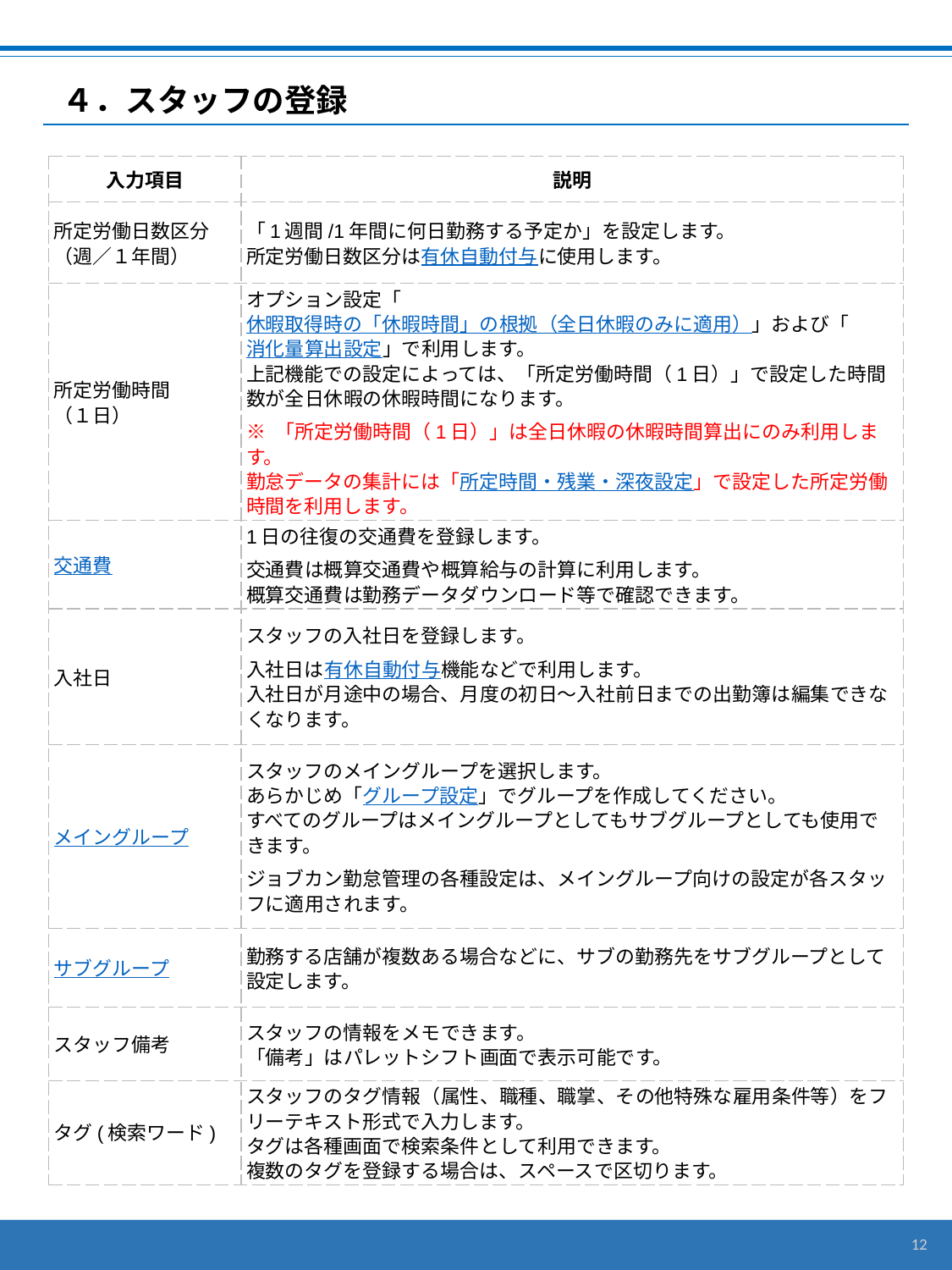

# ４．スタッフの登録
| 入力項目 | 説明 |
| --- | --- |
| 所定労働日数区分 （週／１年間） | 「1週間/1年間に何日勤務する予定か」を設定します。 所定労働日数区分は有休自動付与に使用します。 |
| 所定労働時間 （１日） | オプション設定「休暇取得時の「休暇時間」の根拠（全日休暇のみに適用）」および「消化量算出設定」で利用します。 上記機能での設定によっては、「所定労働時間（1日）」で設定した時間数が全日休暇の休暇時間になります。 ※ 「所定労働時間（1日）」は全日休暇の休暇時間算出にのみ利用します。 勤怠データの集計には「所定時間・残業・深夜設定」で設定した所定労働時間を利用します。 |
| 交通費 | 1日の往復の交通費を登録します。 交通費は概算交通費や概算給与の計算に利用します。 概算交通費は勤務データダウンロード等で確認できます。 |
| 入社日 | スタッフの入社日を登録します。 入社日は有休自動付与機能などで利用します。 入社日が月途中の場合、月度の初日～入社前日までの出勤簿は編集できなくなります。 |
| メイングループ | スタッフのメイングループを選択します。 あらかじめ「グループ設定」でグループを作成してください。 すべてのグループはメイングループとしてもサブグループとしても使用できます。 ジョブカン勤怠管理の各種設定は、メイングループ向けの設定が各スタッフに適用されます。 |
| サブグループ | 勤務する店舗が複数ある場合などに、サブの勤務先をサブグループとして設定します。 |
| スタッフ備考 | スタッフの情報をメモできます。 「備考」はパレットシフト画面で表示可能です。 |
| タグ(検索ワード) | スタッフのタグ情報（属性、職種、職掌、その他特殊な雇用条件等）をフリーテキスト形式で入力します。 タグは各種画面で検索条件として利用できます。 複数のタグを登録する場合は、スペースで区切ります。 |
12